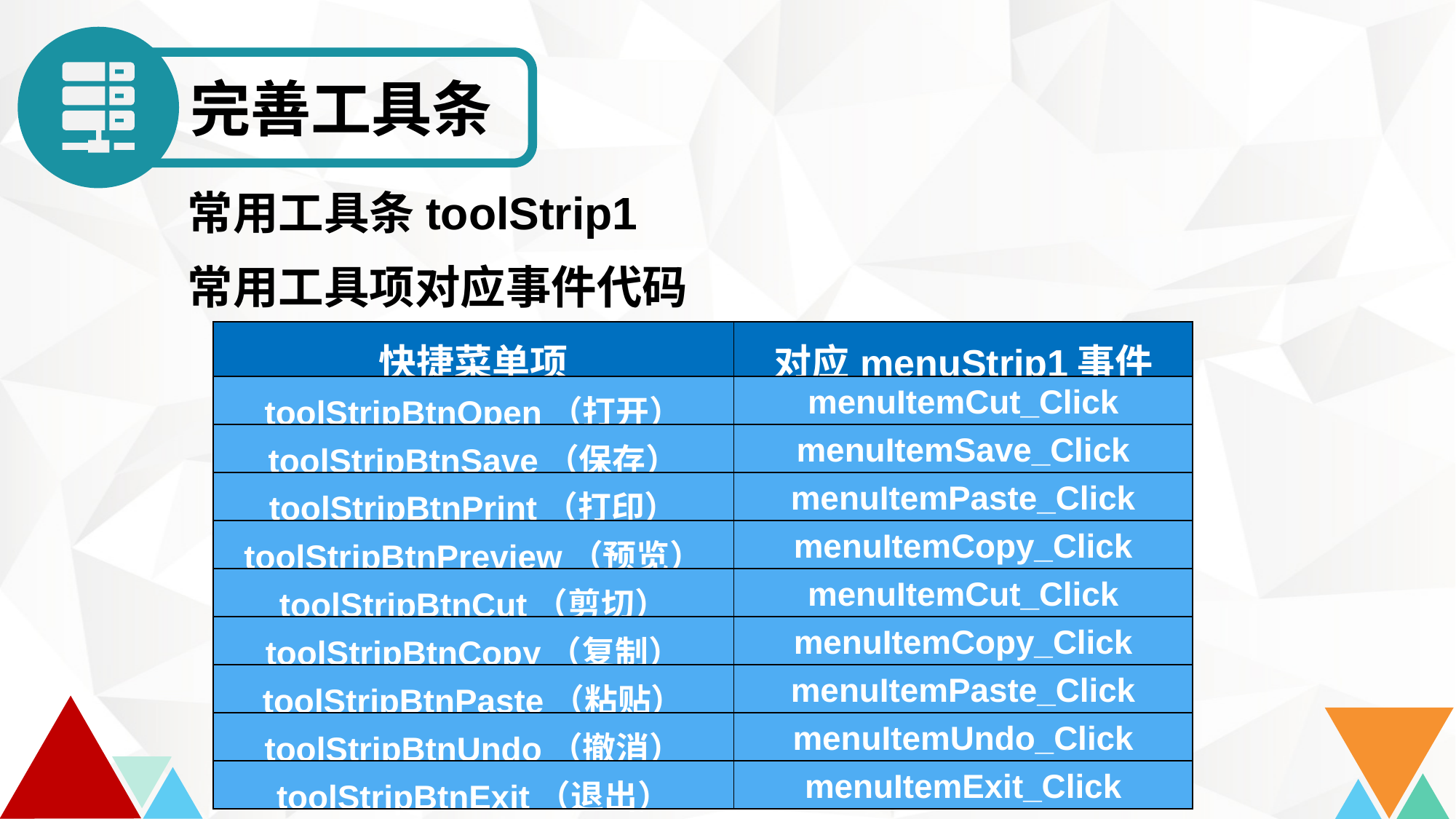

完善工具条
常用工具条toolStrip1
常用工具项对应事件代码

| 快捷菜单项 | 对应menuStrip1事件 |
| --- | --- |
| toolStripBtnOpen（打开） | menuItemCut\_Click |
| toolStripBtnSave（保存） | menuItemSave\_Click |
| toolStripBtnPrint（打印） | menuItemPaste\_Click |
| toolStripBtnPreview（预览） | menuItemCopy\_Click |
| toolStripBtnCut（剪切） | menuItemCut\_Click |
| toolStripBtnCopy（复制） | menuItemCopy\_Click |
| toolStripBtnPaste（粘贴） | menuItemPaste\_Click |
| toolStripBtnUndo（撤消） | menuItemUndo\_Click |
| toolStripBtnExit（退出） | menuItemExit\_Click |